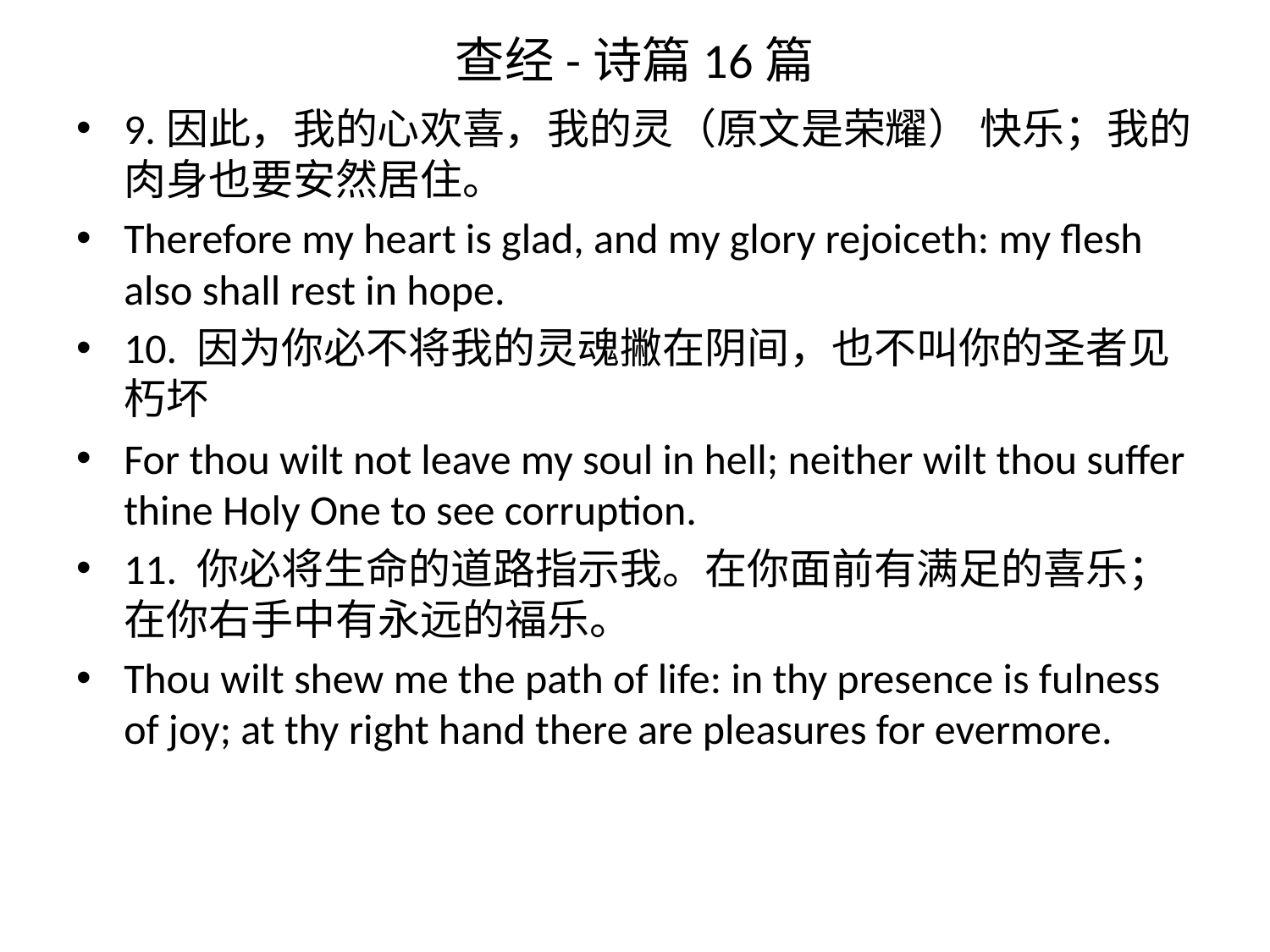

# 查经-诗篇16篇
9.因此，我的心欢喜，我的灵（原文是荣耀） 快乐；我的肉身也要安然居住。
Therefore my heart is glad, and my glory rejoiceth: my flesh also shall rest in hope.
10. 因为你必不将我的灵魂撇在阴间，也不叫你的圣者见朽坏
For thou wilt not leave my soul in hell; neither wilt thou suffer thine Holy One to see corruption.
11. 你必将生命的道路指示我。在你面前有满足的喜乐；在你右手中有永远的福乐。
Thou wilt shew me the path of life: in thy presence is fulness of joy; at thy right hand there are pleasures for evermore.